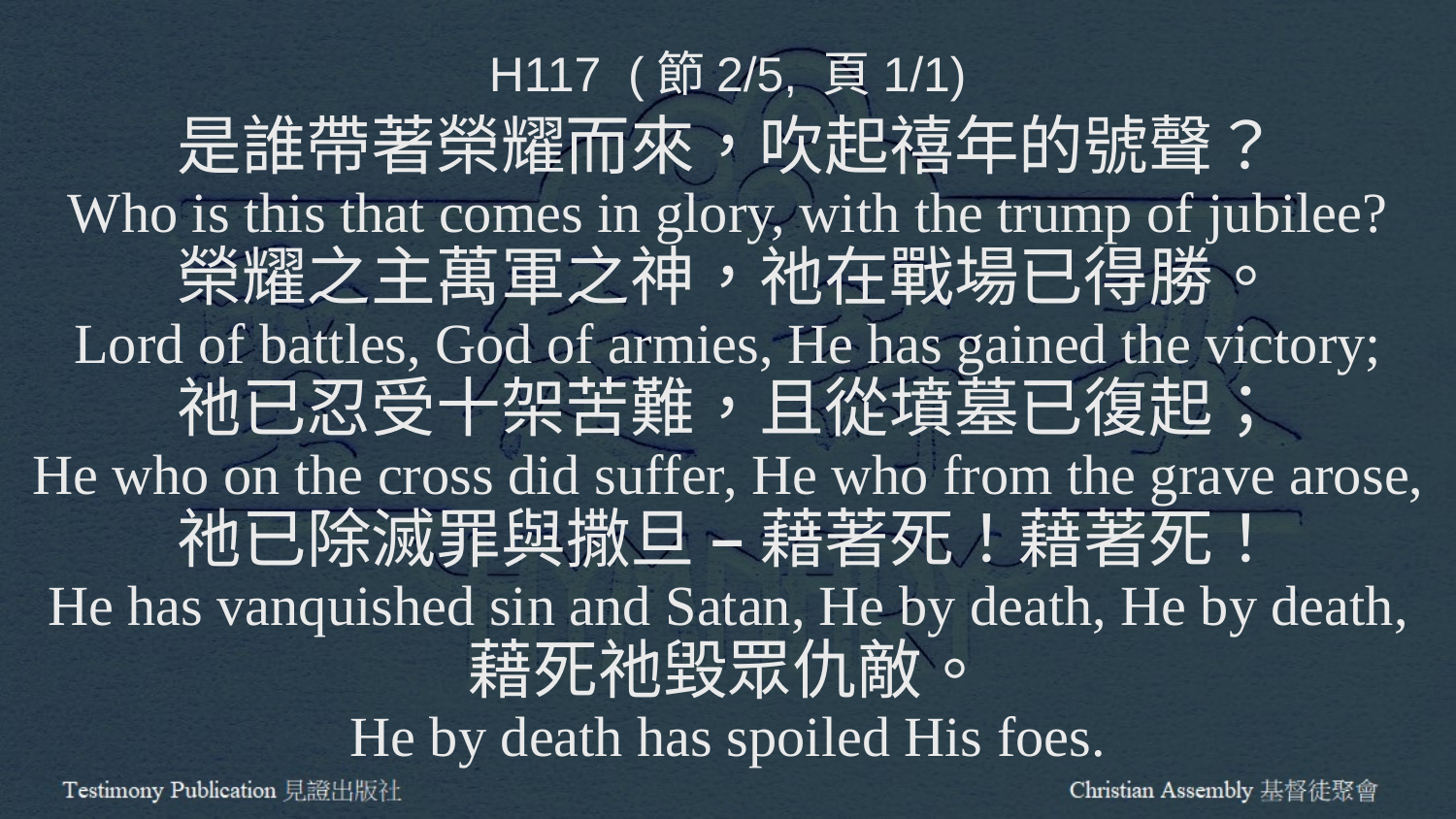

H117  (節2/5, 頁1/1)
是誰帶著榮耀而來，吹起禧年的號聲？
Who is this that comes in glory, with the trump of jubilee?
榮耀之主萬軍之神，祂在戰場已得勝。
Lord of battles, God of armies, He has gained the victory;
祂已忍受十架苦難，且從墳墓已復起；
He who on the cross did suffer, He who from the grave arose,
祂已除滅罪與撒旦 – 藉著死！藉著死！
He has vanquished sin and Satan, He by death, He by death,
藉死祂毀眾仇敵。
He by death has spoiled His foes.